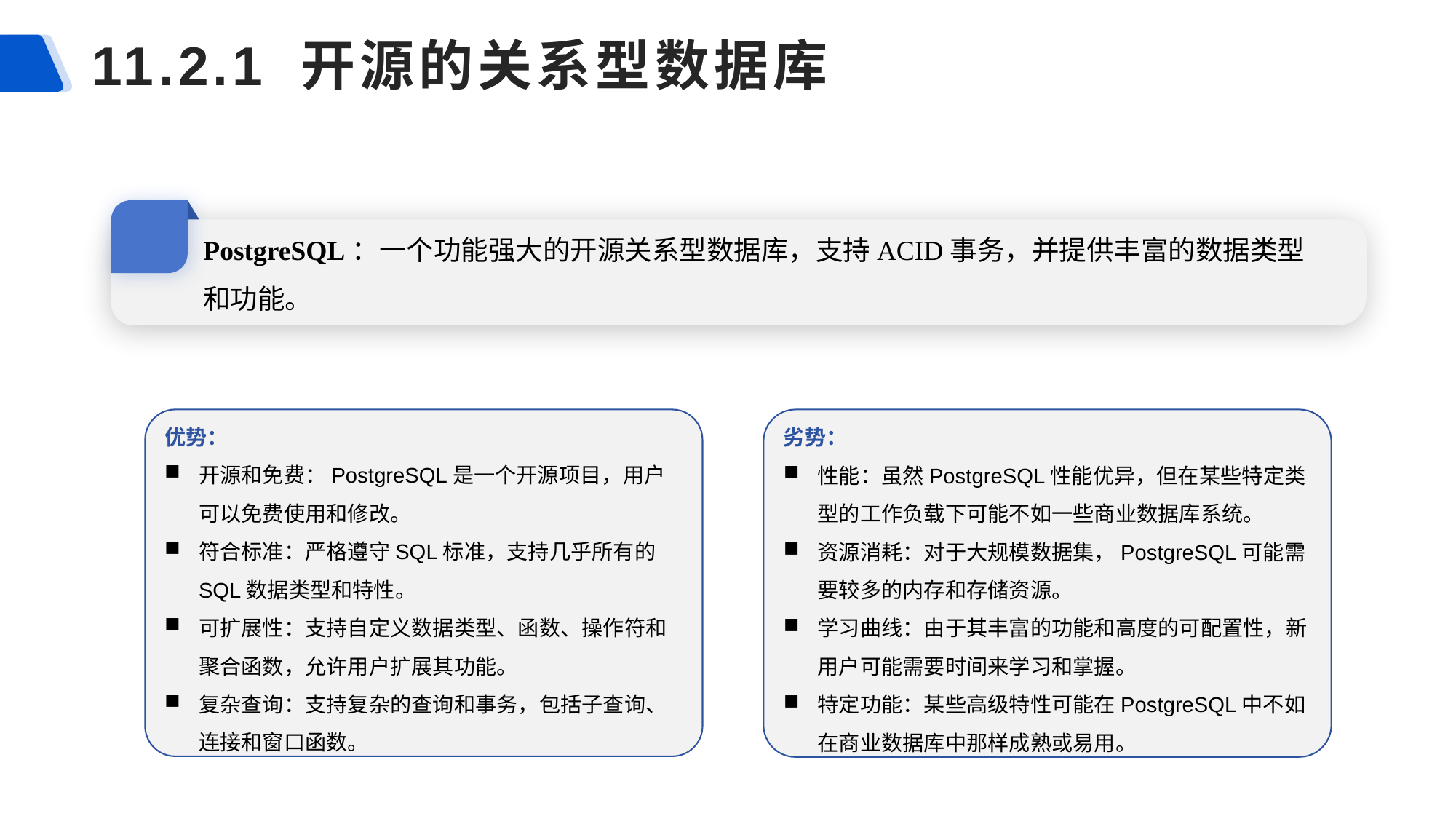

# 11.2.1 开源的关系型数据库

PostgreSQL：一个功能强大的开源关系型数据库，支持ACID事务，并提供丰富的数据类型和功能。
优势：
开源和免费：PostgreSQL是一个开源项目，用户可以免费使用和修改。
符合标准：严格遵守SQL标准，支持几乎所有的SQL数据类型和特性。
可扩展性：支持自定义数据类型、函数、操作符和聚合函数，允许用户扩展其功能。
复杂查询：支持复杂的查询和事务，包括子查询、连接和窗口函数。
劣势：
性能：虽然PostgreSQL性能优异，但在某些特定类型的工作负载下可能不如一些商业数据库系统。
资源消耗：对于大规模数据集，PostgreSQL可能需要较多的内存和存储资源。
学习曲线：由于其丰富的功能和高度的可配置性，新用户可能需要时间来学习和掌握。
特定功能：某些高级特性可能在PostgreSQL中不如在商业数据库中那样成熟或易用。